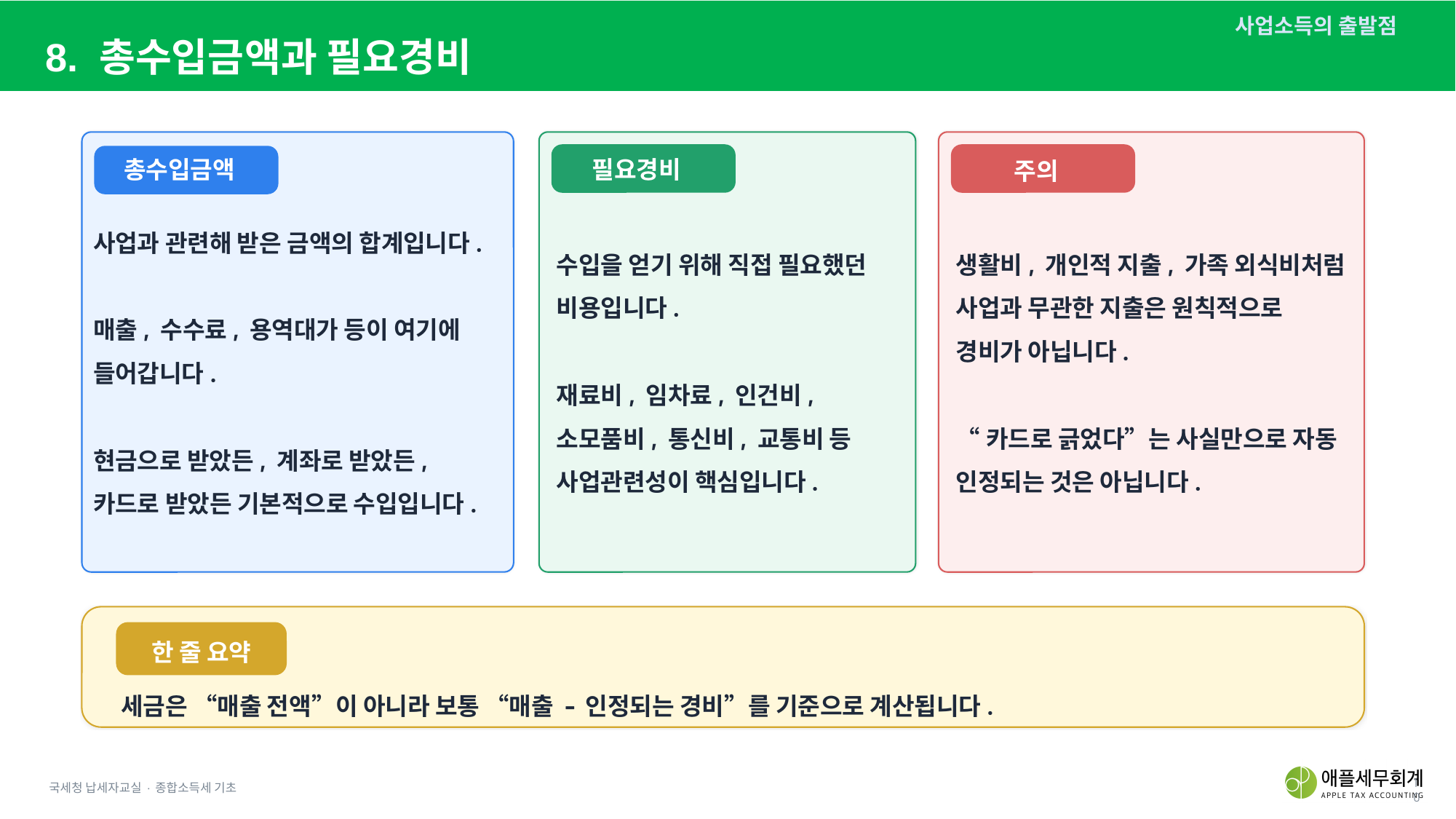

사업소득의 출발점
8. 총수입금액과 필요경비

총수입금액
필요경비
주의
사업과 관련해 받은 금액의 합계입니다.

매출, 수수료, 용역대가 등이 여기에
들어갑니다.

현금으로 받았든, 계좌로 받았든,
카드로 받았든 기본적으로 수입입니다.
수입을 얻기 위해 직접 필요했던 비용입니다.

재료비, 임차료, 인건비, 소모품비, 통신비, 교통비 등 사업관련성이 핵심입니다.
생활비, 개인적 지출, 가족 외식비처럼 사업과 무관한 지출은 원칙적으로 경비가 아닙니다.

“카드로 긁었다”는 사실만으로 자동 인정되는 것은 아닙니다.

한 줄 요약
세금은 “매출 전액”이 아니라 보통 “매출 - 인정되는 경비”를 기준으로 계산됩니다.
국세청 납세자교실 · 종합소득세 기초
10